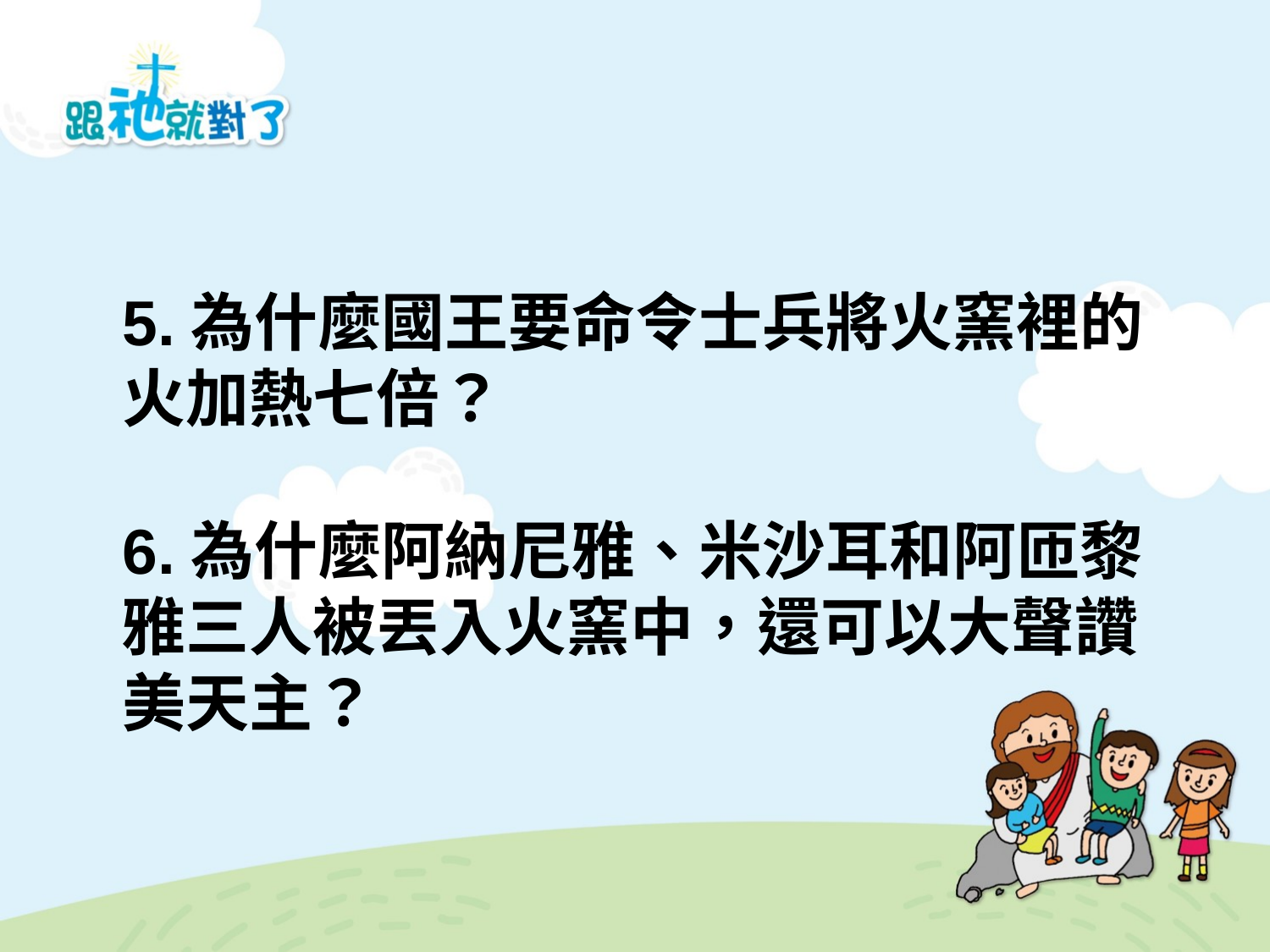

5.為什麼國王要命令士兵將火窯裡的火加熱七倍？

6.為什麼阿納尼雅、米沙耳和阿匝黎雅三人被丟入火窯中，還可以大聲讚美天主？